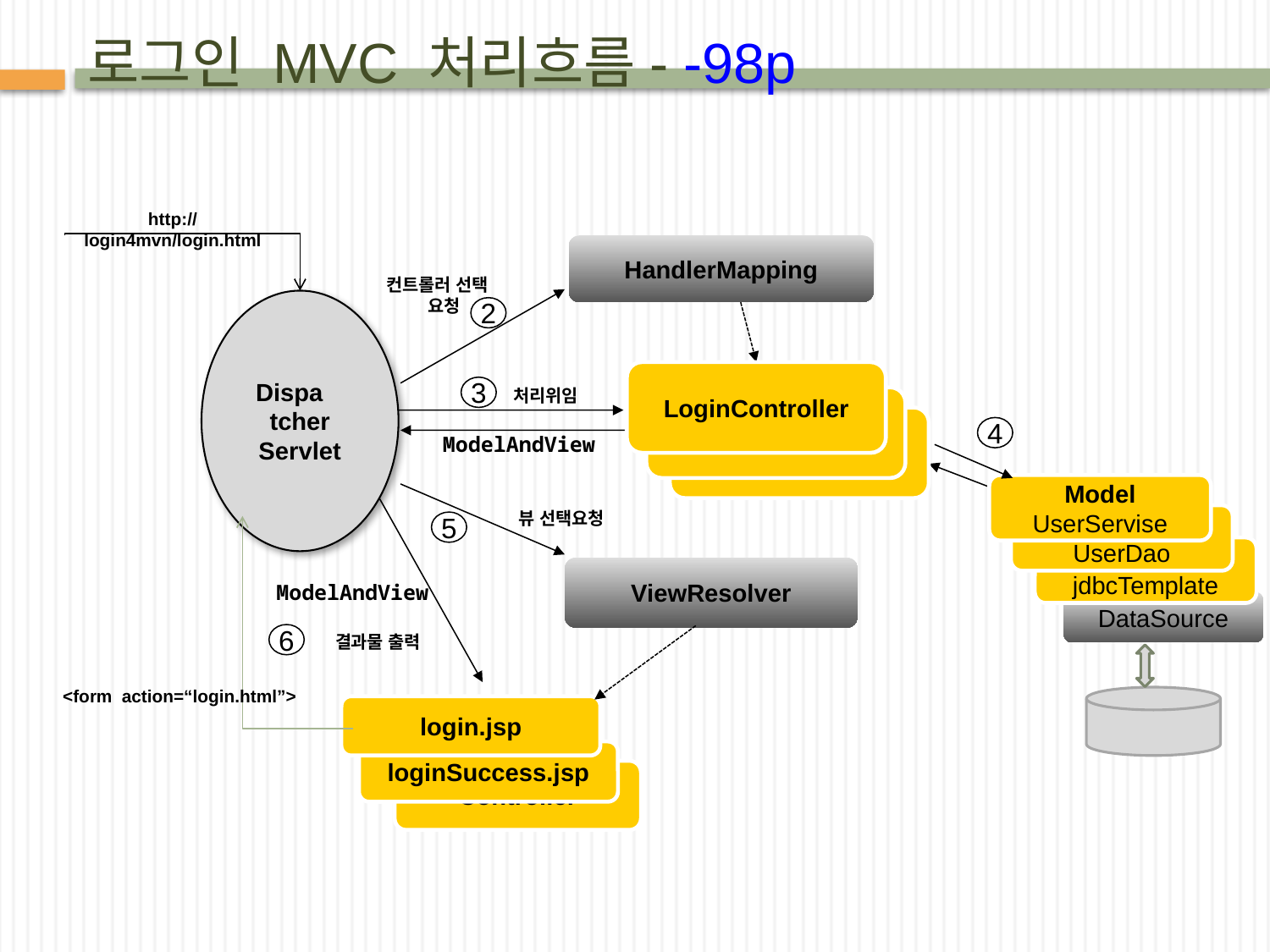

# 로그인 MVC 처리흐름- -98p
http:// login4mvn/login.html
HandlerMapping
컨트롤러 선택
 요청

Dispa    tcher
Servlet
2

LoginController
3
처리위임
Controller
Controller

4
ModelAndView

Model
UserServise

뷰 선택요청
Model

UserDao

5
Model
jdbcTemplate
ViewResolver
ModelAndView
DataSource
6
결과물 출력

login.jsp
loginSuccess.jsp
Controller
<form  action=“login.html”>